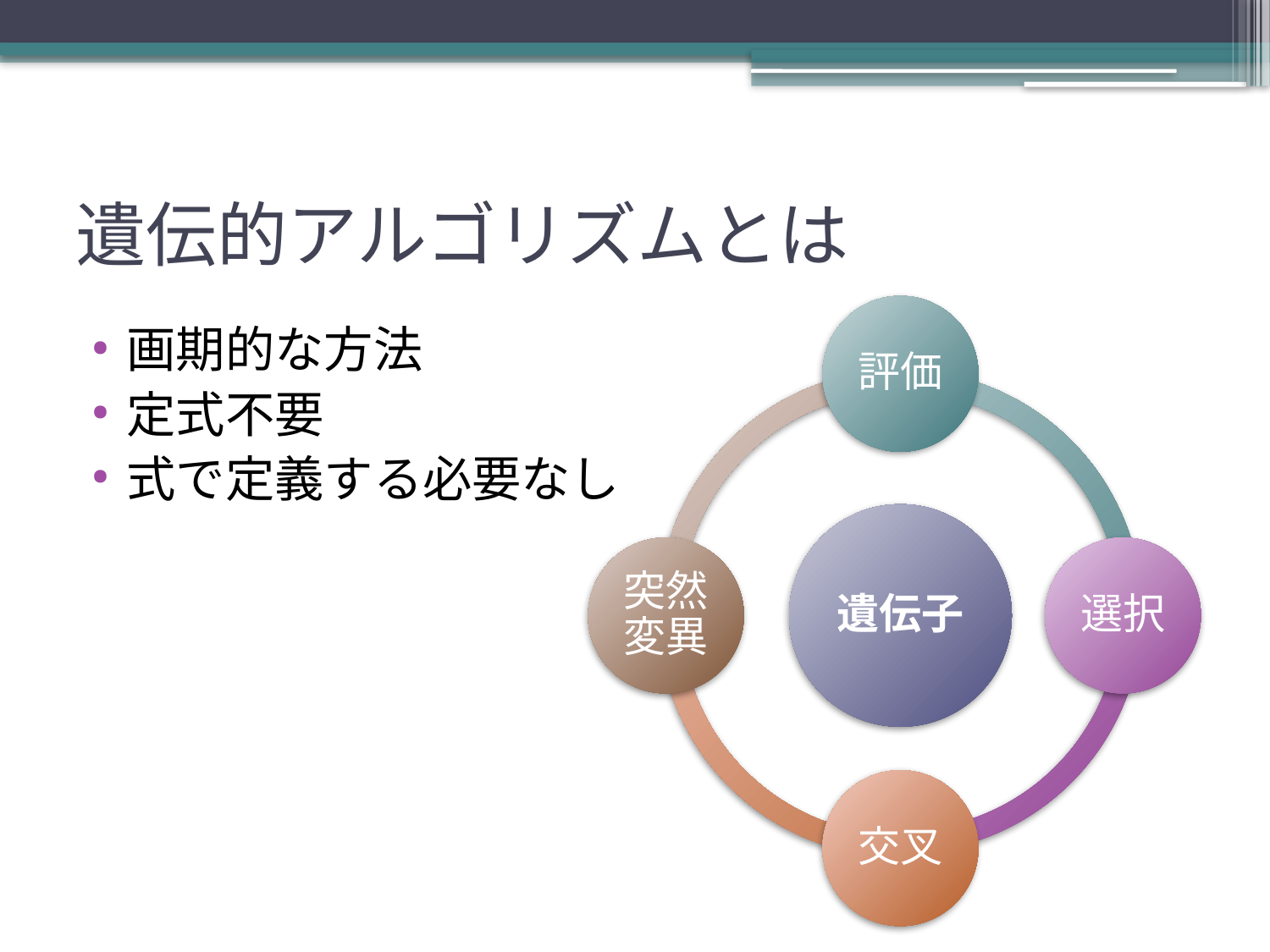

# 遺伝的アルゴリズムとは

評価
画期的な方法
定式不要
式で定義する必要なし

遺伝子

突然変異

選択

交叉